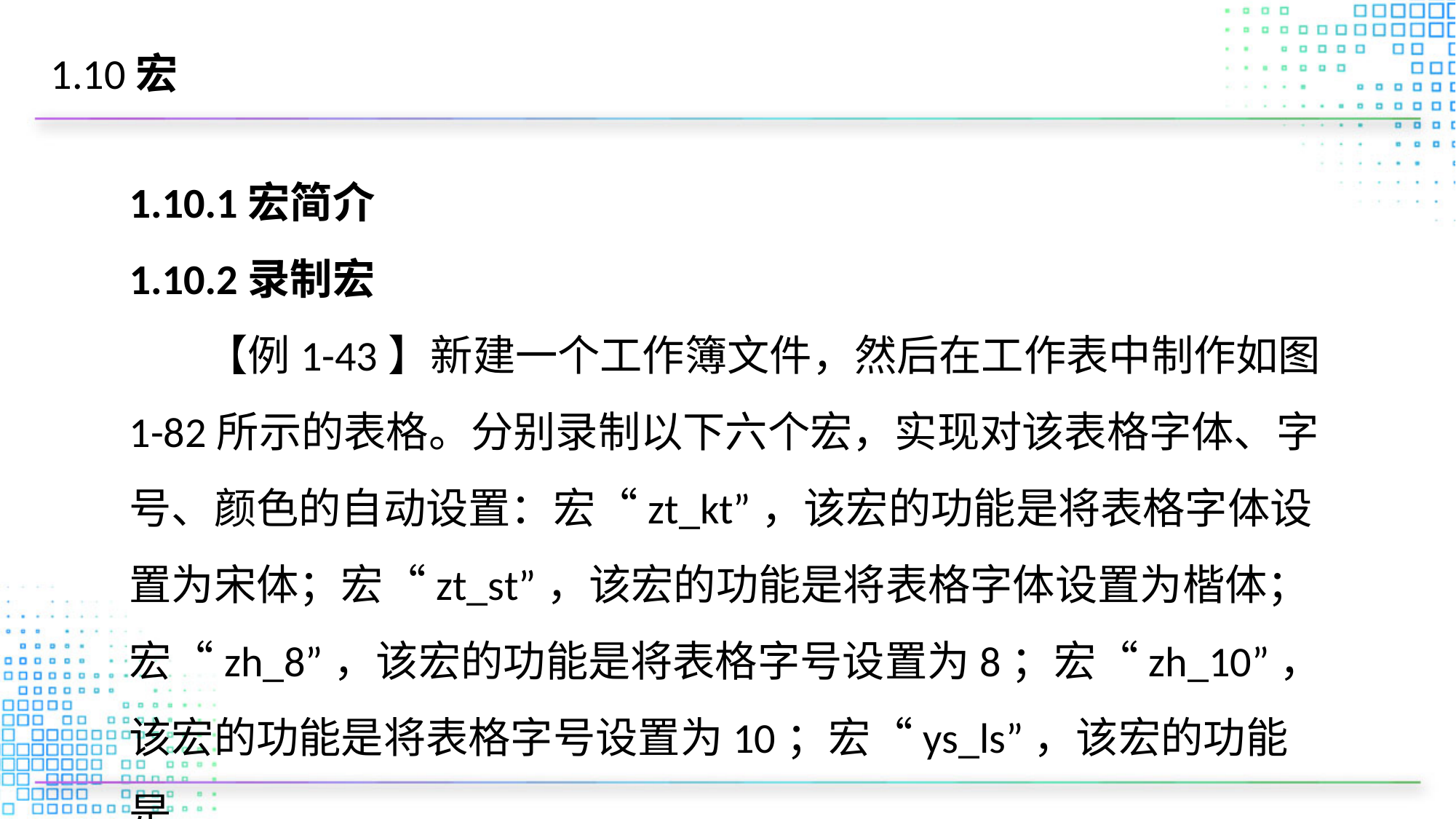

# 1.10宏
1.10.1宏简介
1.10.2录制宏
       【例1-43】新建一个工作簿文件，然后在工作表中制作如图1-82所示的表格。分别录制以下六个宏，实现对该表格字体、字号、颜色的自动设置：宏“zt_kt”，该宏的功能是将表格字体设置为宋体；宏“zt_st”，该宏的功能是将表格字体设置为楷体；宏“zh_8”，该宏的功能是将表格字号设置为8；宏“zh_10”，该宏的功能是将表格字号设置为10；宏“ys_ls”，该宏的功能是